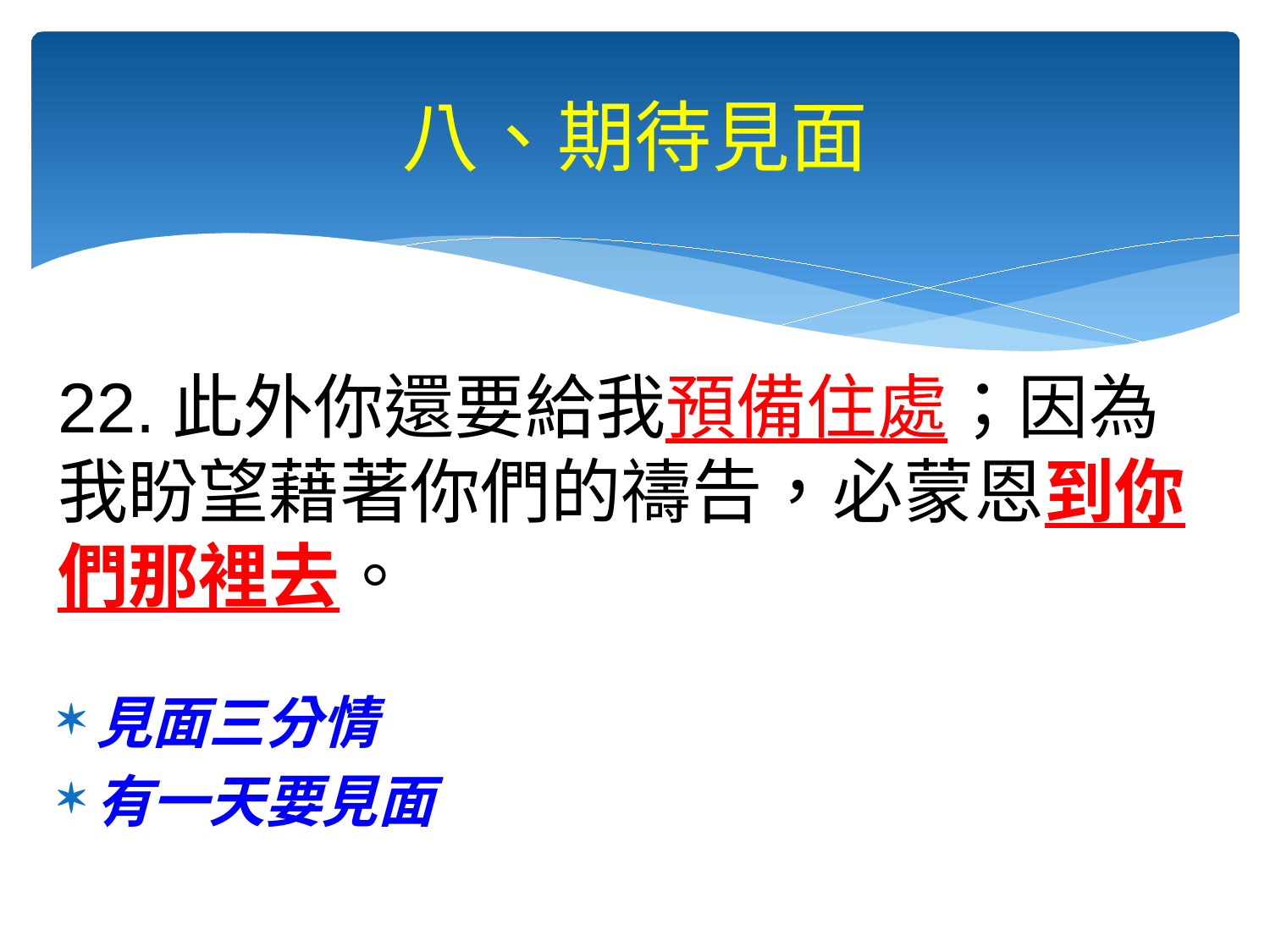

# 八、期待見面
22.此外你還要給我預備住處；因為我盼望藉著你們的禱告，必蒙恩到你們那裡去。

見面三分情
有一天要見面